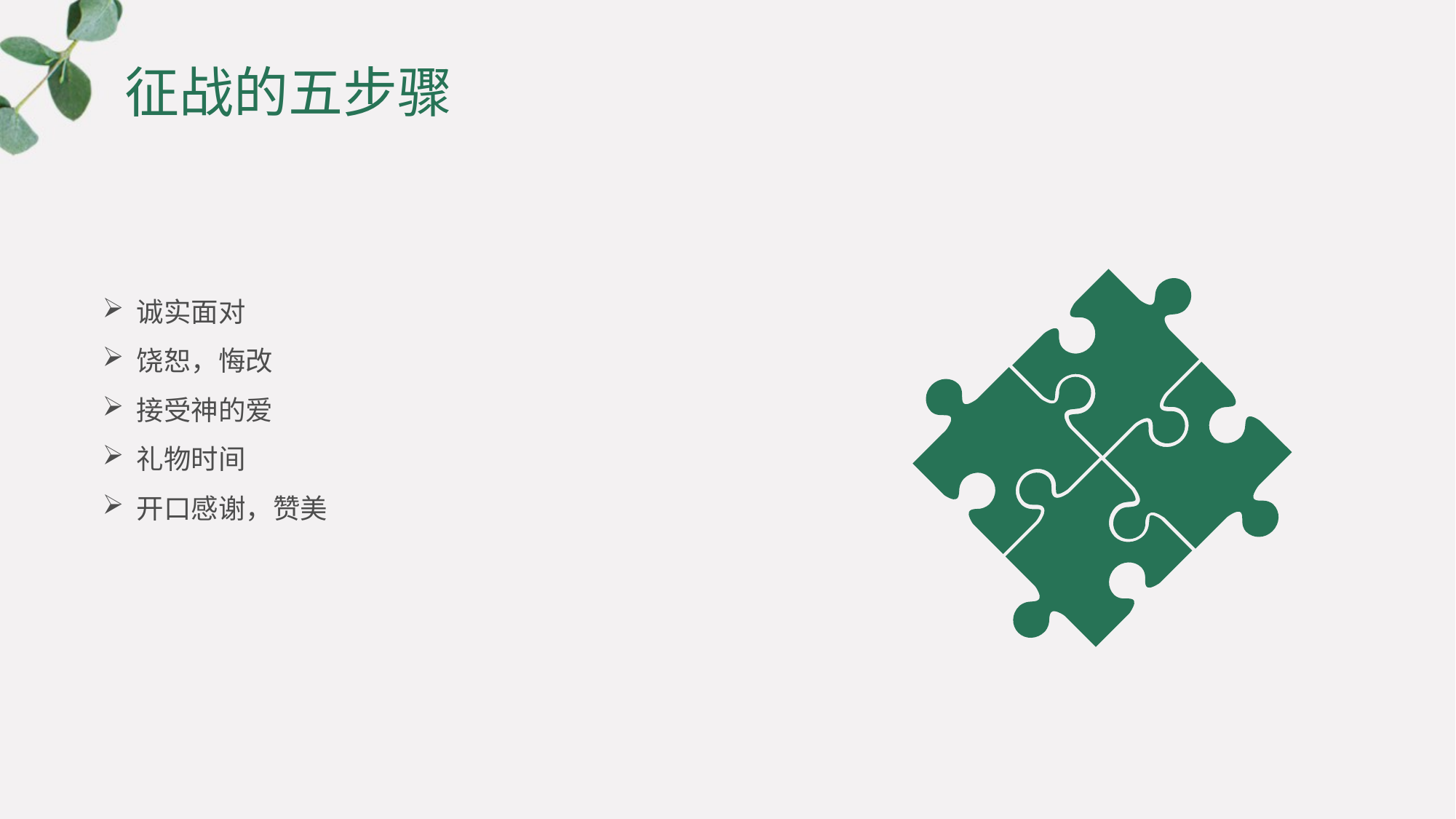

# 征战的五步骤

诚实面对
饶恕，悔改
接受神的爱
礼物时间
开口感谢，赞美